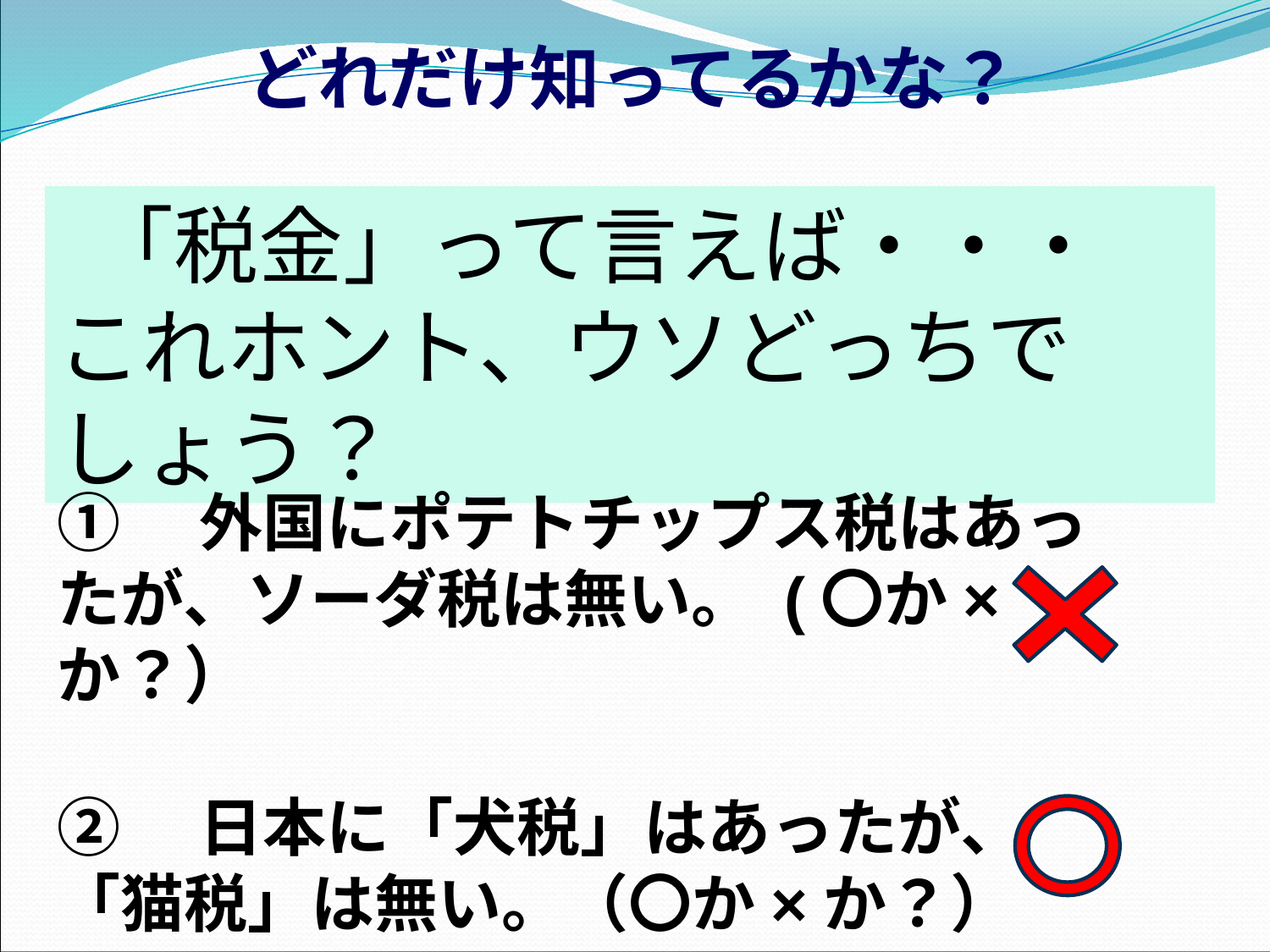

どれだけ知ってるかな？
　「税金」って言えば・・・
これホント、ウソどっちでしょう？
①　外国にポテトチップス税はあったが、ソーダ税は無い。 (〇か×か？）

②　日本に「犬税」はあったが、「猫税」は無い。（〇か×か？）